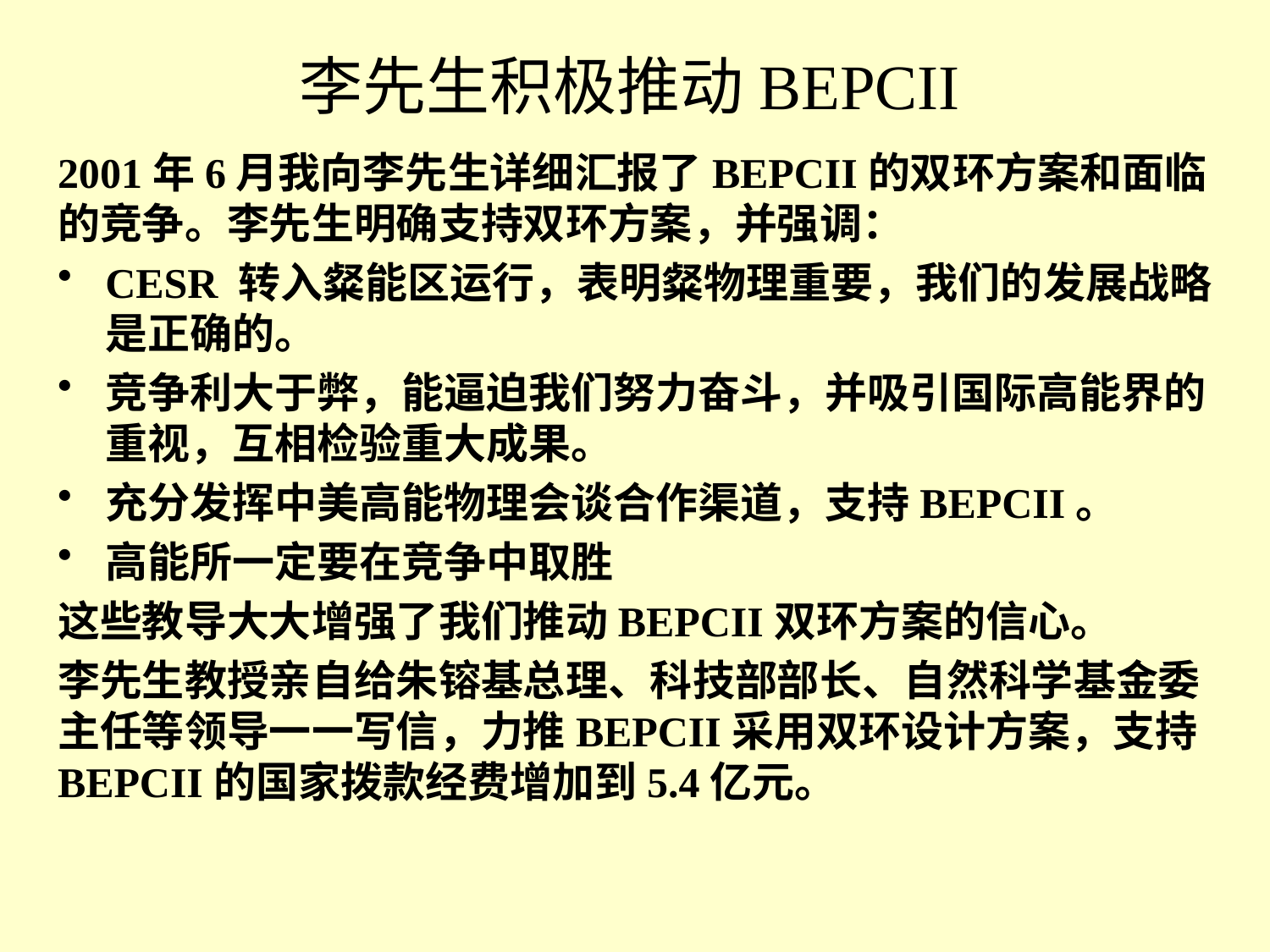

# 李先生积极推动BEPCII
2001年6月我向李先生详细汇报了BEPCII的双环方案和面临的竞争。李先生明确支持双环方案，并强调：
CESR 转入粲能区运行，表明粲物理重要，我们的发展战略是正确的。
竞争利大于弊，能逼迫我们努力奋斗，并吸引国际高能界的重视，互相检验重大成果。
充分发挥中美高能物理会谈合作渠道，支持BEPCII。
高能所一定要在竞争中取胜
这些教导大大增强了我们推动BEPCII双环方案的信心。
李先生教授亲自给朱镕基总理、科技部部长、自然科学基金委主任等领导一一写信，力推BEPCII采用双环设计方案，支持BEPCII的国家拨款经费增加到5.4亿元。